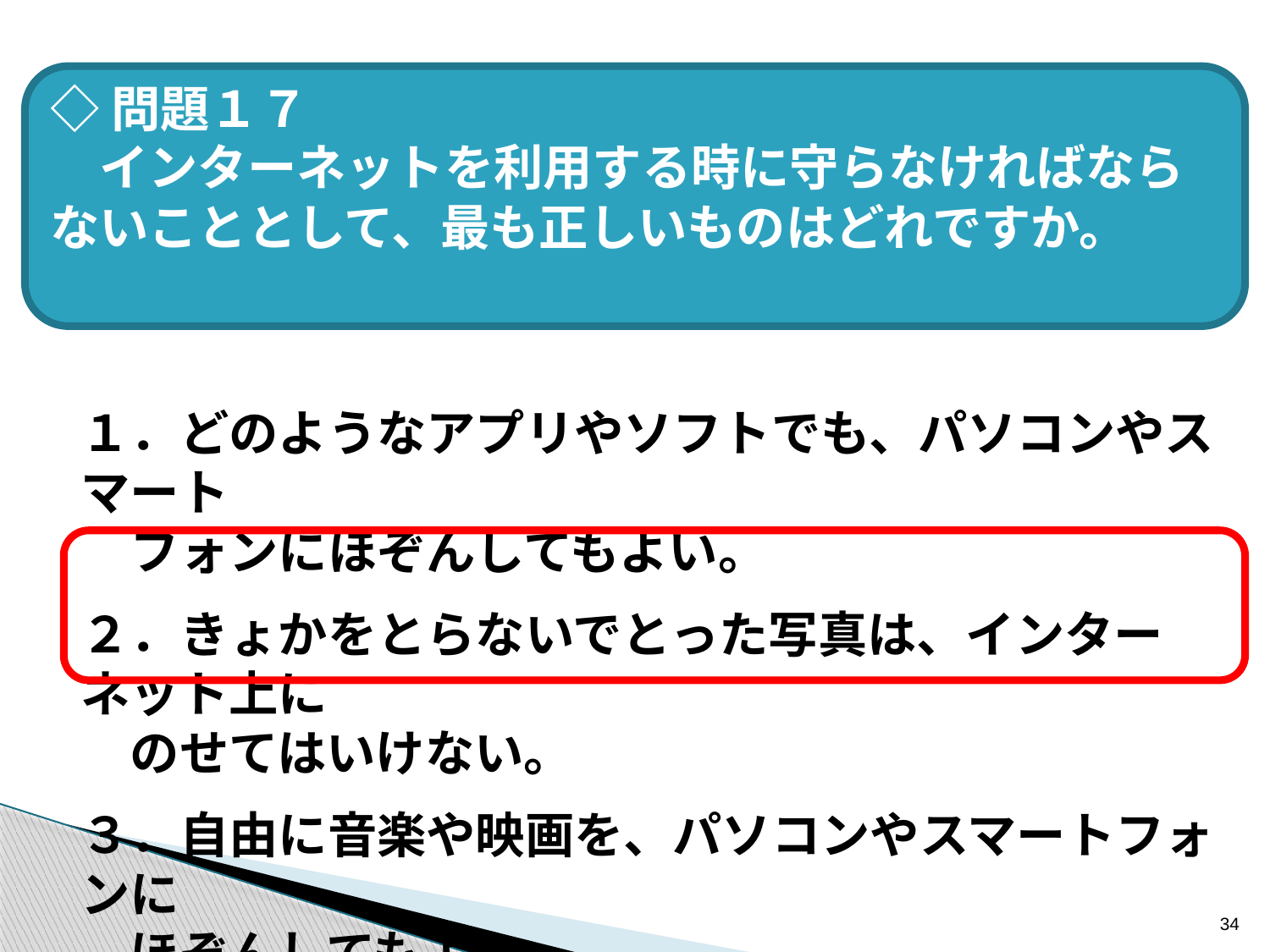

◇問題１７
　インターネットを利用する時に守らなければならないこととして、最も正しいものはどれですか。

１．どのようなアプリやソフトでも、パソコンやスマート
　フォンにほぞんしてもよい。

２．きょかをとらないでとった写真は、インターネット上に
　のせてはいけない。

３．自由に音楽や映画を、パソコンやスマートフォンに
　ほぞんしてもよい。

34